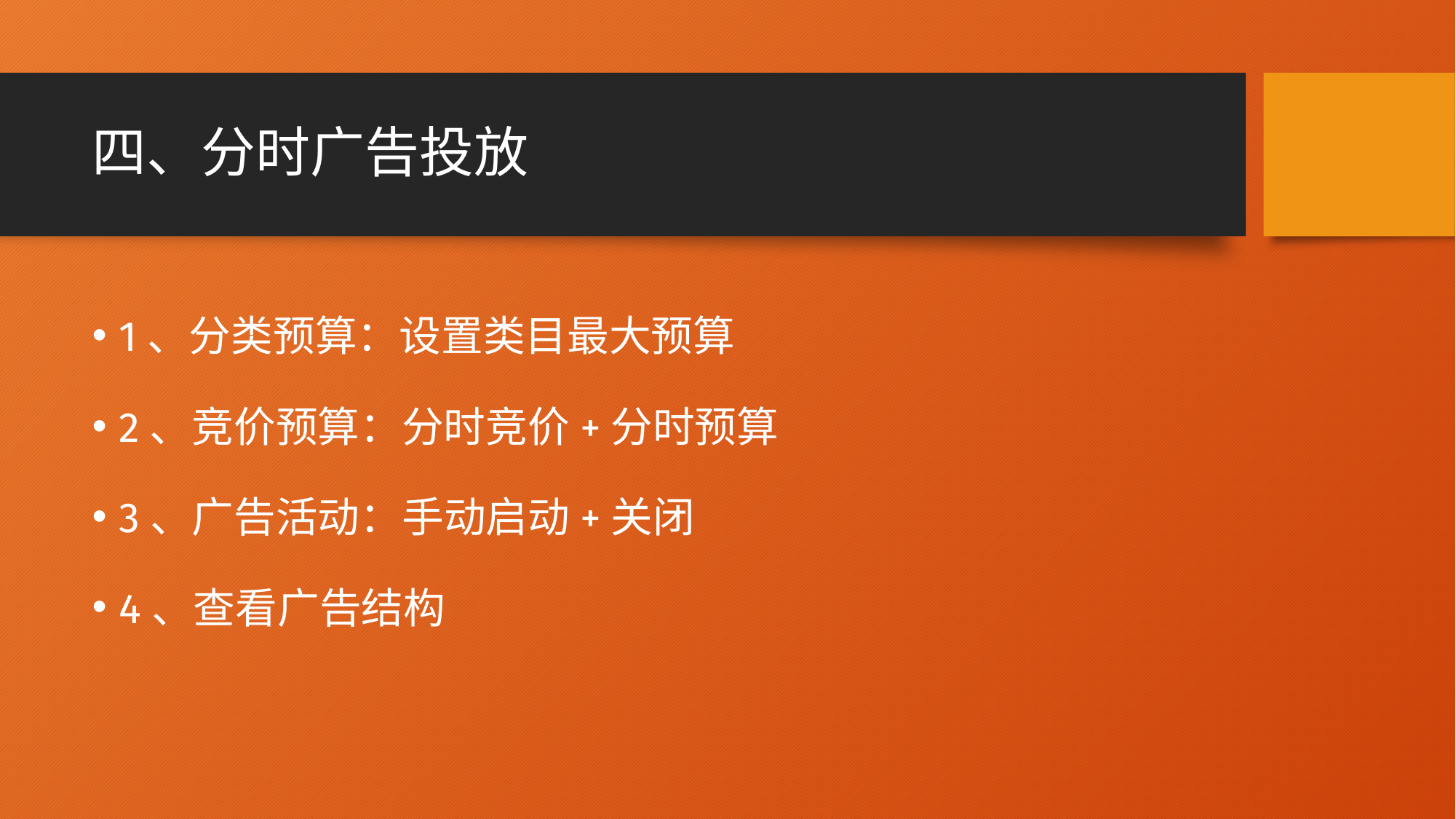

# 四、分时广告投放
1、分类预算：设置类目最大预算
2、竞价预算：分时竞价+分时预算
3、广告活动：手动启动+关闭
4、查看广告结构